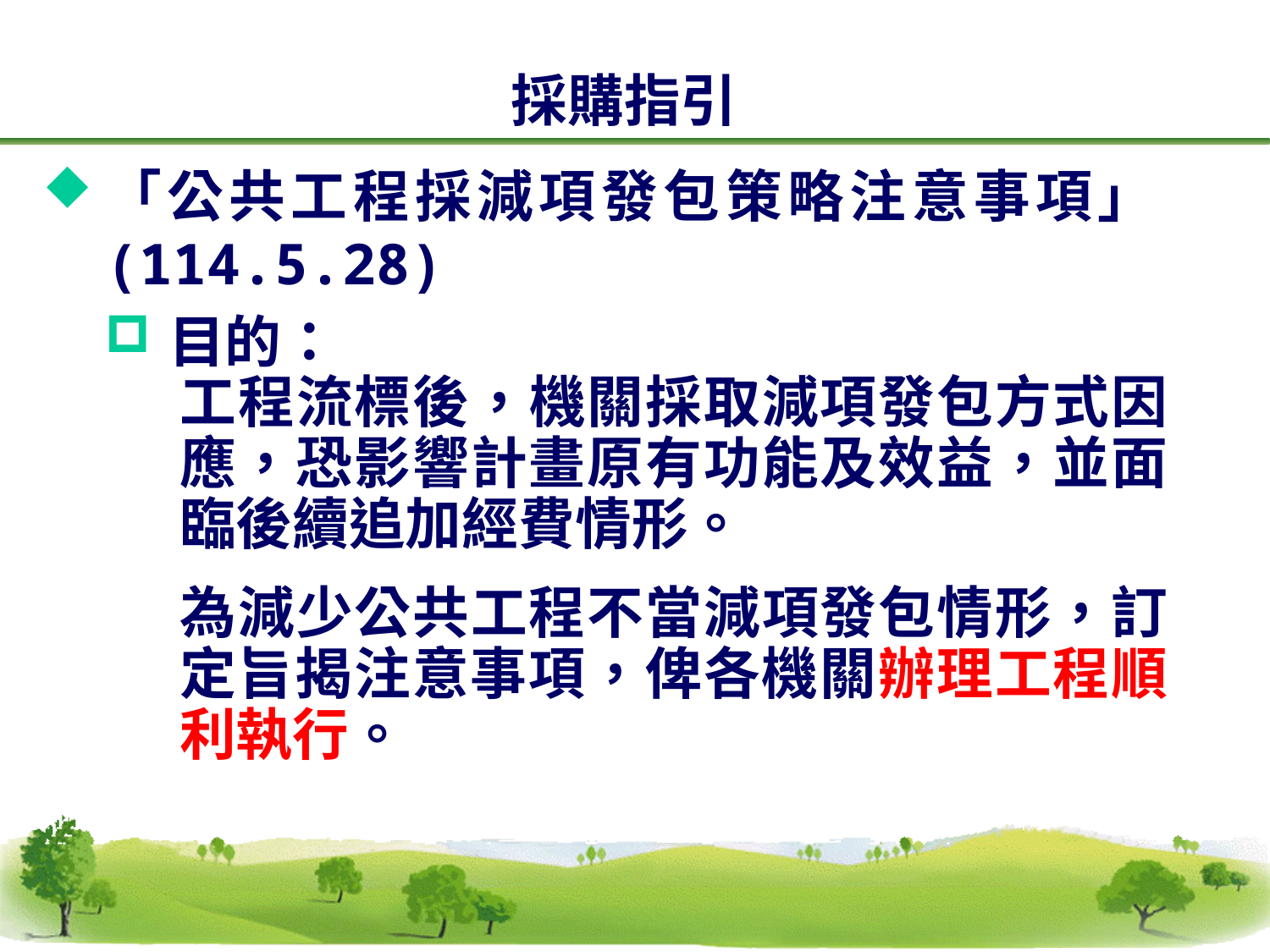

採購指引
「公共工程採減項發包策略注意事項」(114.5.28)
目的：
工程流標後，機關採取減項發包方式因應，恐影響計畫原有功能及效益，並面臨後續追加經費情形。
為減少公共工程不當減項發包情形，訂定旨揭注意事項，俾各機關辦理工程順利執行。